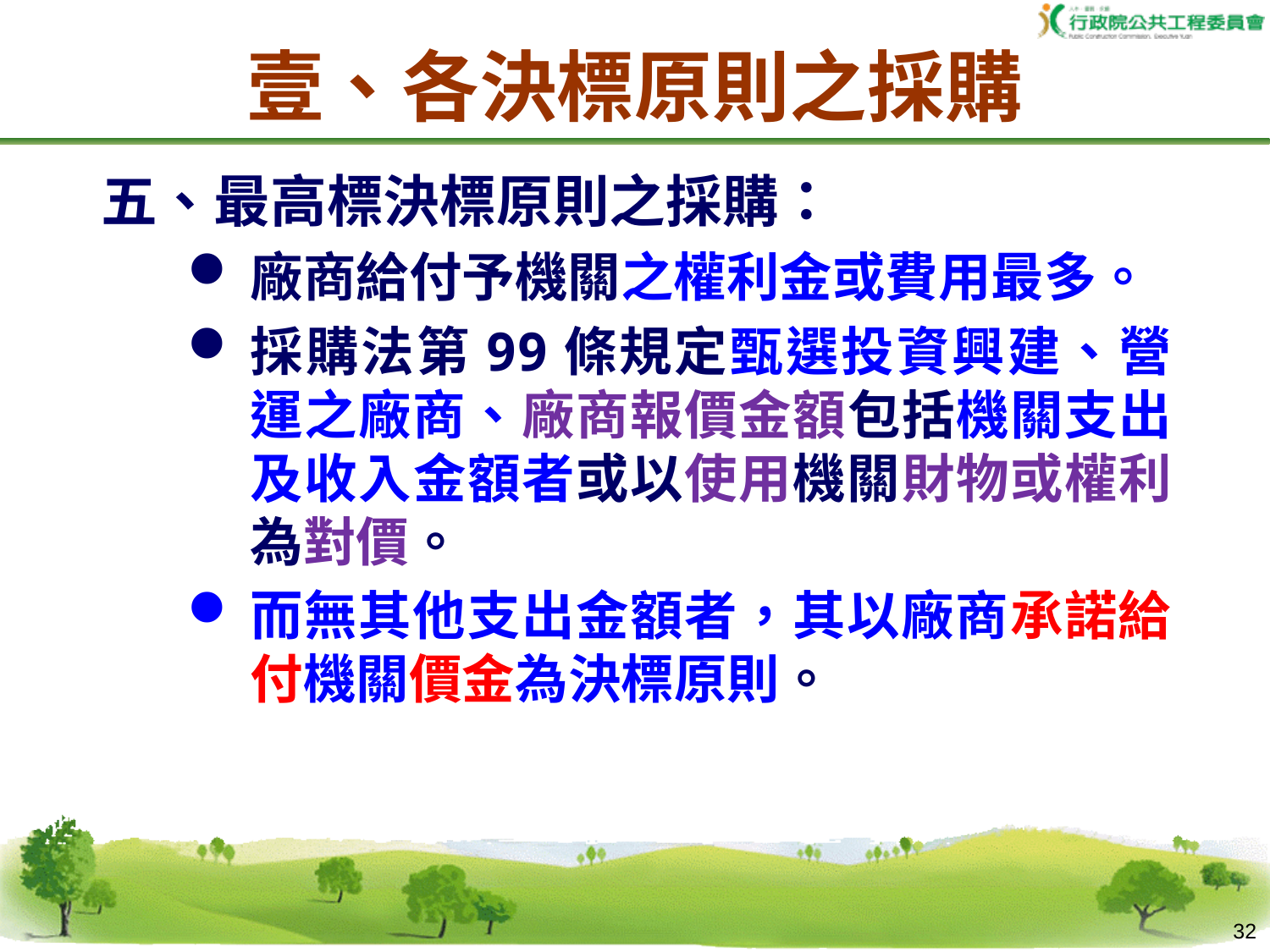

壹、各決標原則之採購
五、最高標決標原則之採購：
廠商給付予機關之權利金或費用最多。
採購法第99條規定甄選投資興建、營運之廠商、廠商報價金額包括機關支出及收入金額者或以使用機關財物或權利為對價。
而無其他支出金額者，其以廠商承諾給付機關價金為決標原則。

32